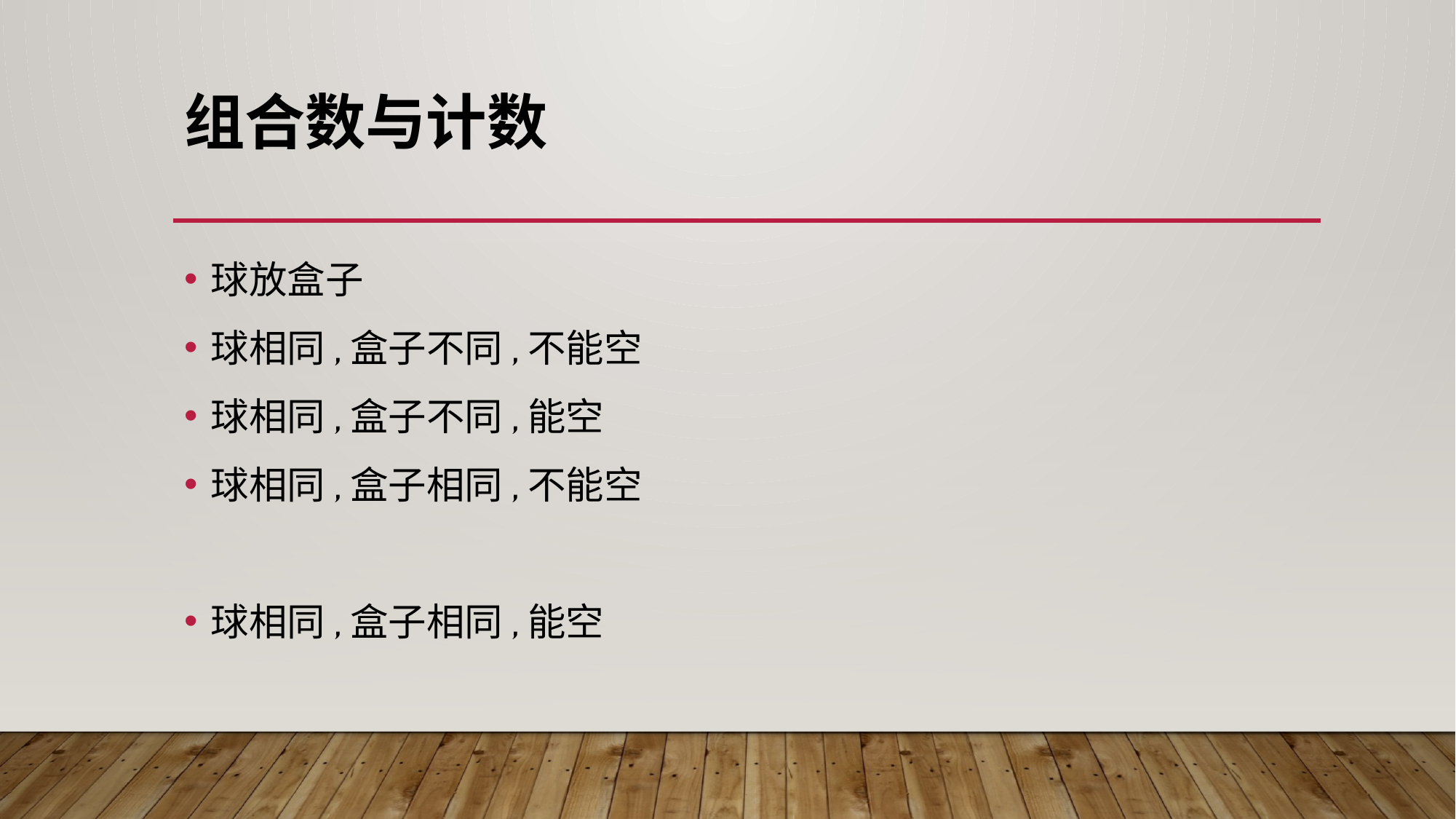

# 组合数与计数
球放盒子
球相同,盒子不同,不能空
球相同,盒子不同,能空
球相同,盒子相同,不能空

球相同,盒子相同,能空